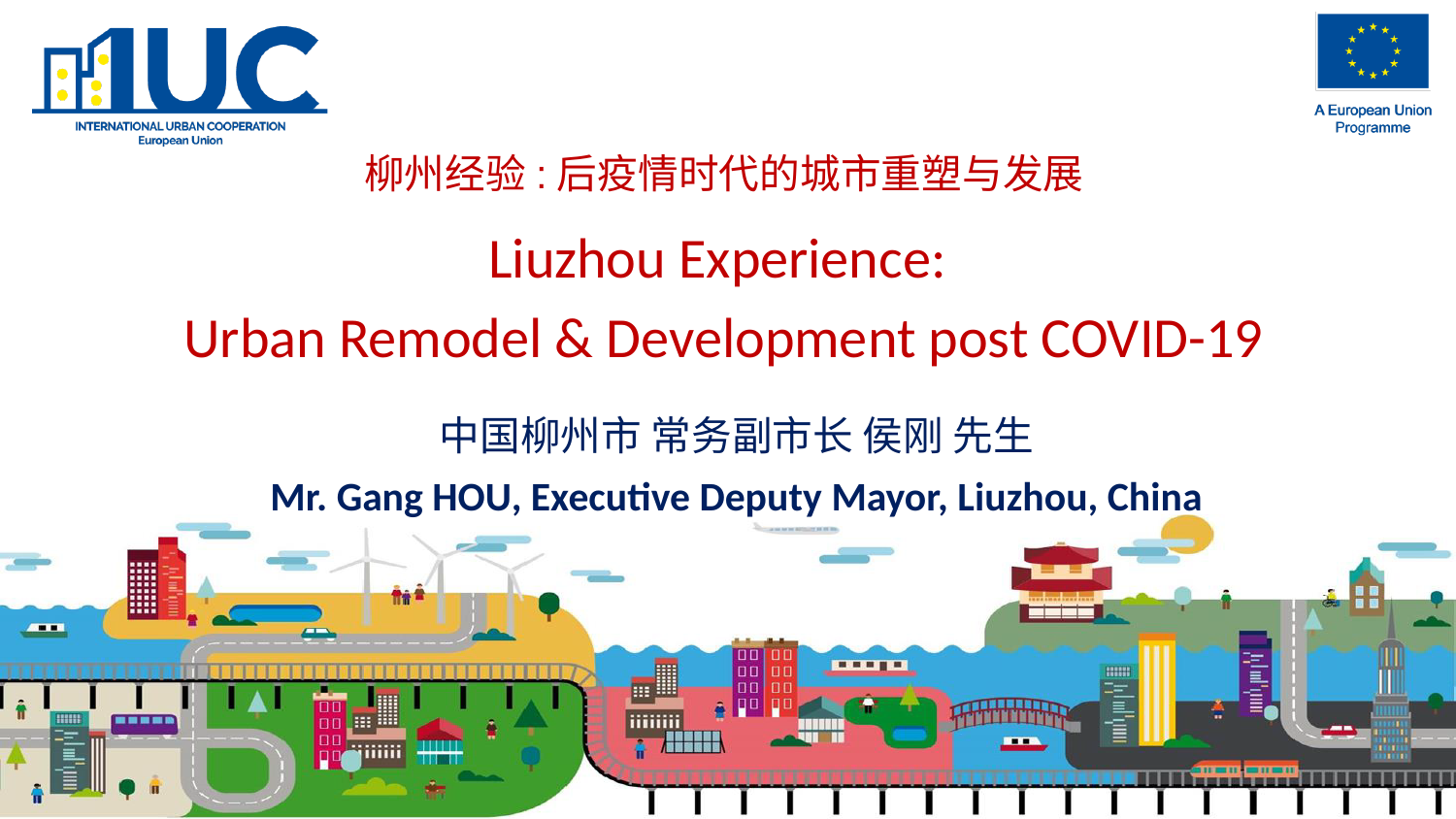

柳州经验:后疫情时代的城市重塑与发展
Liuzhou Experience:
Urban Remodel & Development post COVID-19
中国柳州市 常务副市长 侯刚 先生
Mr. Gang HOU, Executive Deputy Mayor, Liuzhou, China